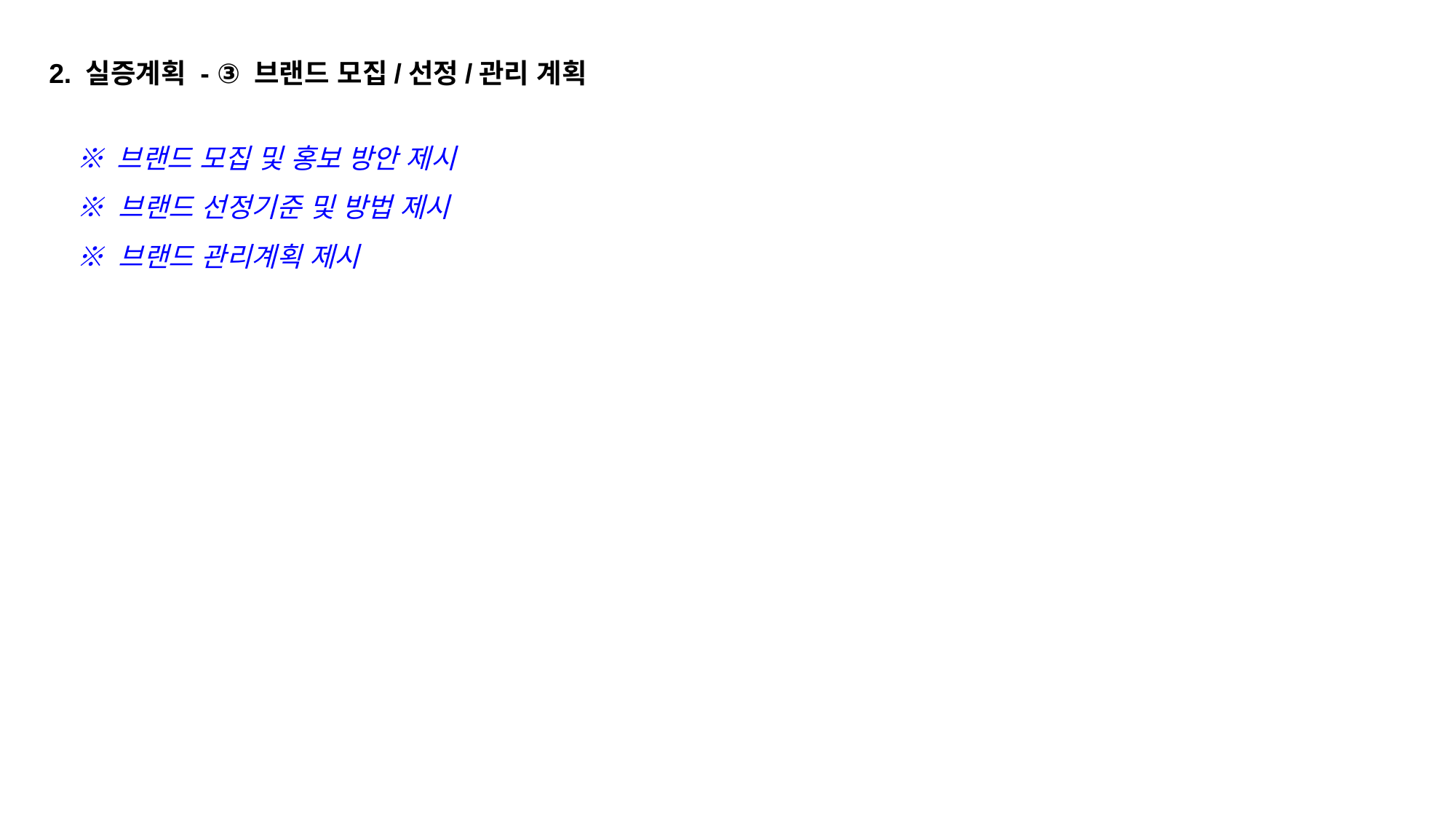

2. 실증계획 - ③ 브랜드 모집/선정/관리 계획
※ 브랜드 모집 및 홍보 방안 제시
※ 브랜드 선정기준 및 방법 제시
※ 브랜드 관리계획 제시